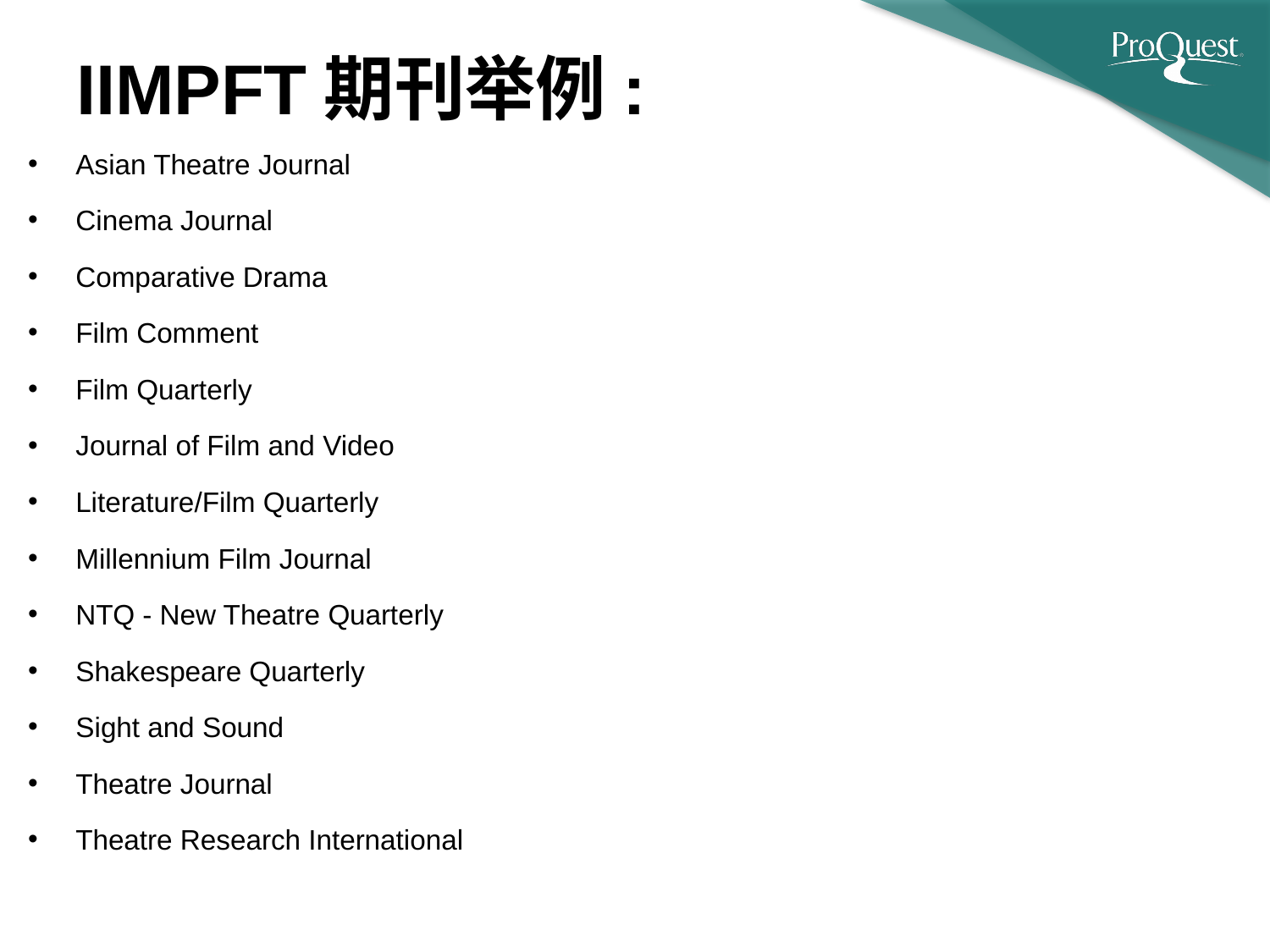

# IIMPFT期刊举例:
Asian Theatre Journal
Cinema Journal
Comparative Drama
Film Comment
Film Quarterly
Journal of Film and Video
Literature/Film Quarterly
Millennium Film Journal
NTQ - New Theatre Quarterly
Shakespeare Quarterly
Sight and Sound
Theatre Journal
Theatre Research International